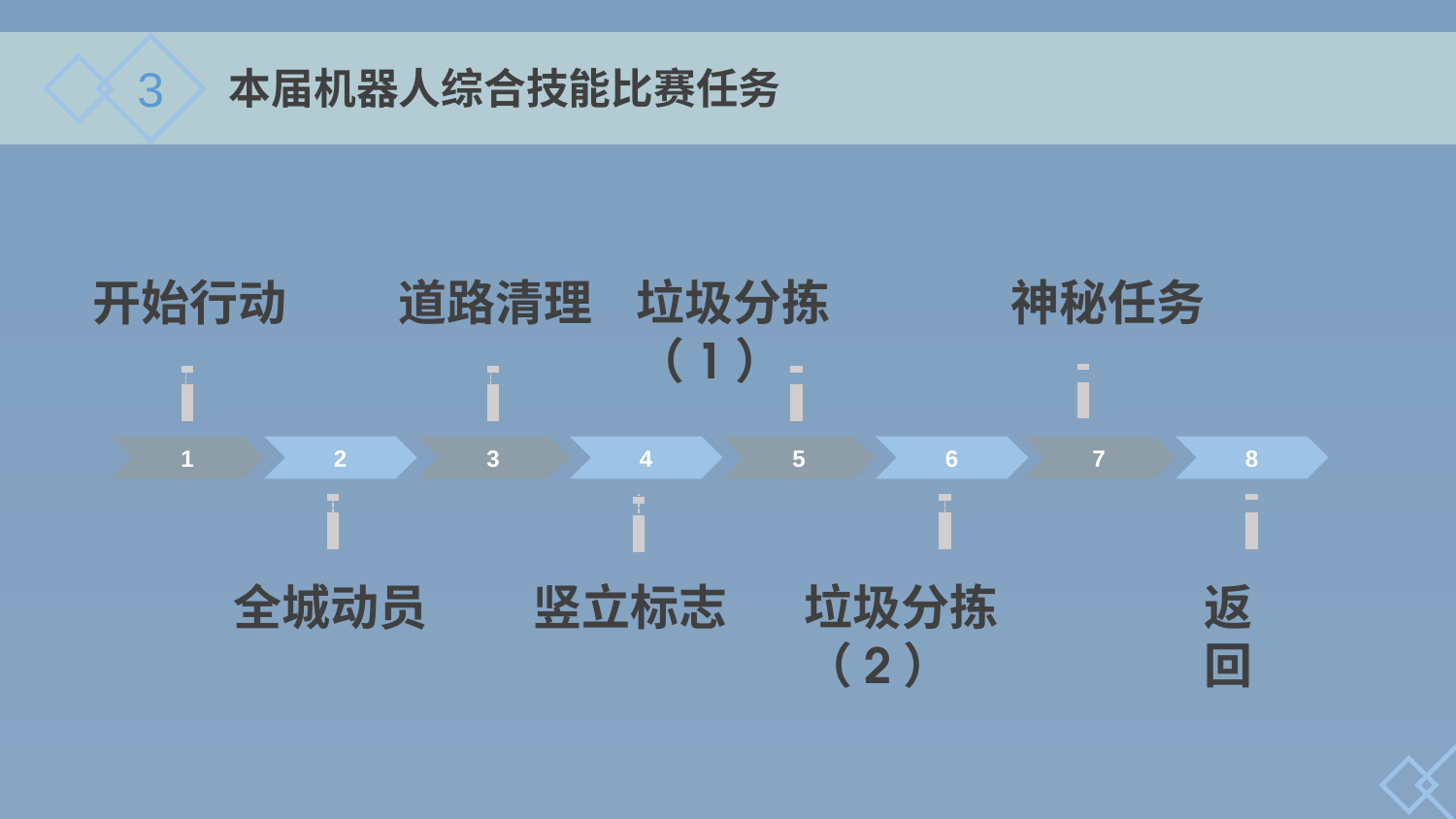

3
本届机器人综合技能比赛任务

垃圾分拣（1）
神秘任务
开始行动
道路清理
1
2
3
4
5
6
7
8
垃圾分拣（2）
返回
全城动员
竖立标志